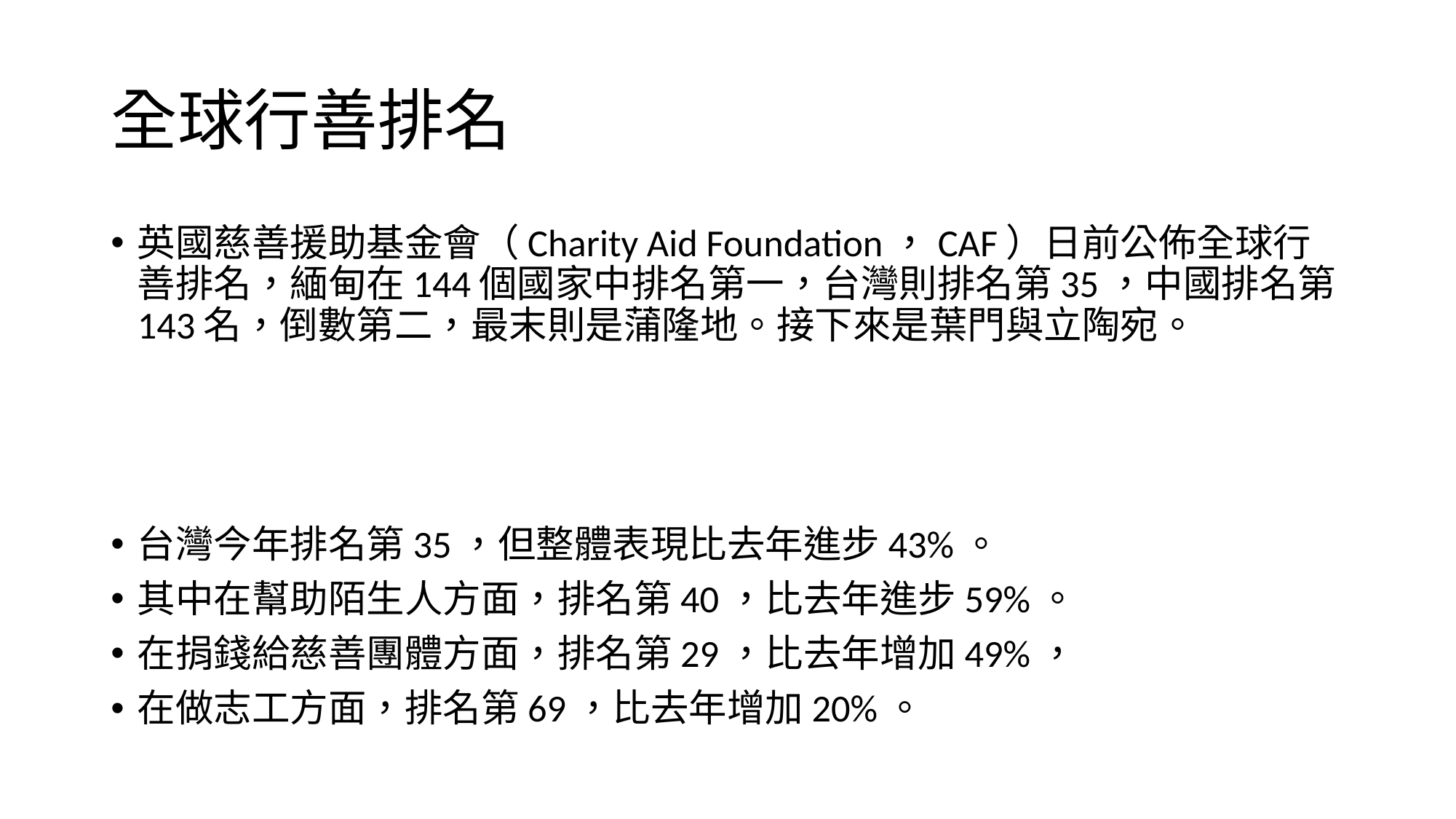

# 全球行善排名
英國慈善援助基金會（Charity Aid Foundation，CAF）日前公佈全球行善排名，緬甸在144個國家中排名第一，台灣則排名第35，中國排名第143名，倒數第二，最末則是蒲隆地。接下來是葉門與立陶宛。

台灣今年排名第35，但整體表現比去年進步43%。
其中在幫助陌生人方面，排名第40，比去年進步59%。
在捐錢給慈善團體方面，排名第29，比去年增加49%，
在做志工方面，排名第69，比去年增加20%。